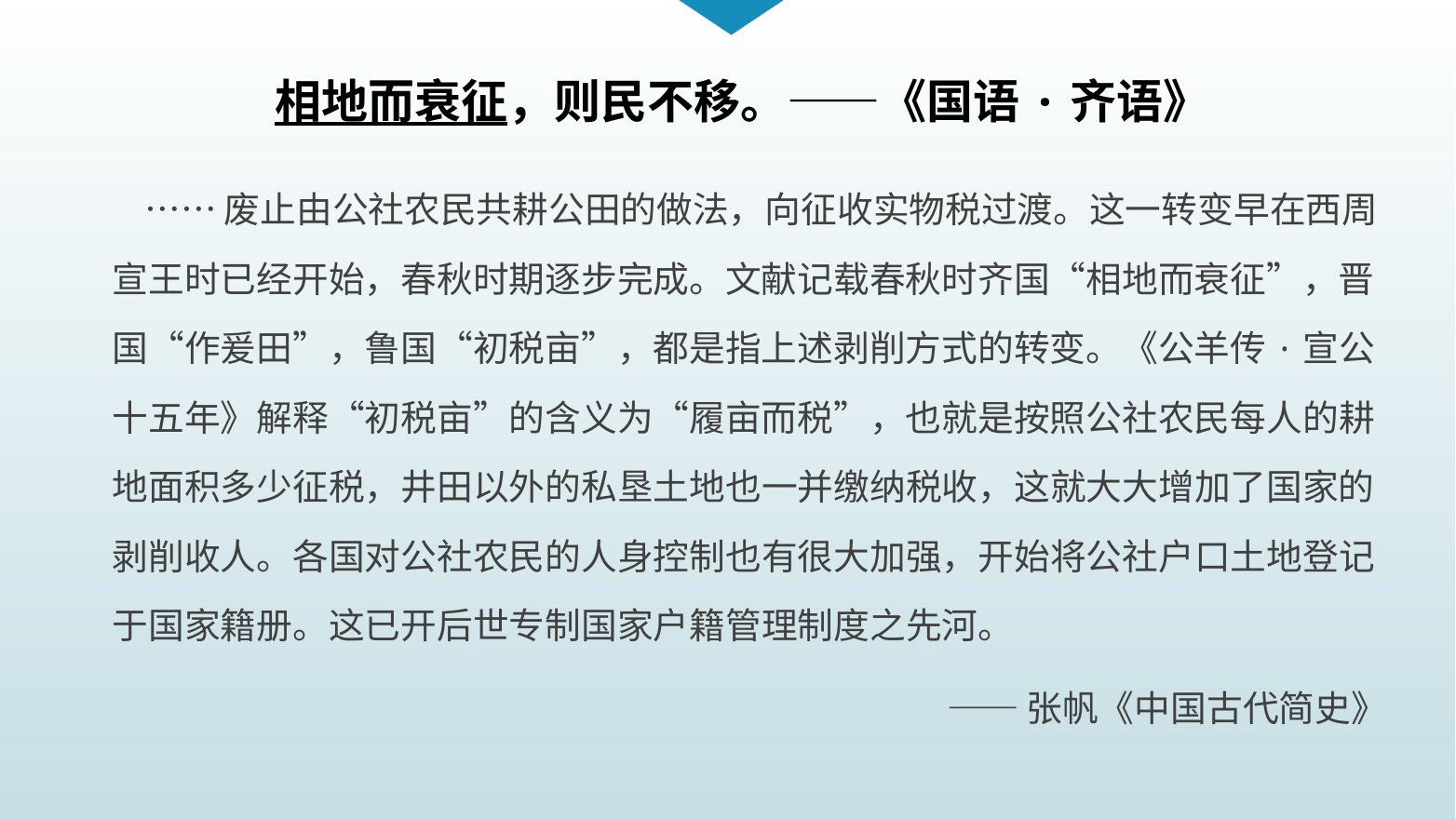

相地而衰征，则民不移。——《国语·齐语》
    ……废止由公社农民共耕公田的做法，向征收实物税过渡。这一转变早在西周宣王时已经开始，春秋时期逐步完成。文献记载春秋时齐国“相地而衰征”，晋国“作爰田”，鲁国“初税亩”，都是指上述剥削方式的转变。《公羊传·宣公十五年》解释“初税亩”的含义为“履亩而税”，也就是按照公社农民每人的耕地面积多少征税，井田以外的私垦土地也一并缴纳税收，这就大大增加了国家的剥削收人。各国对公社农民的人身控制也有很大加强，开始将公社户口土地登记于国家籍册。这已开后世专制国家户籍管理制度之先河。
                                ——张帆《中国古代简史》